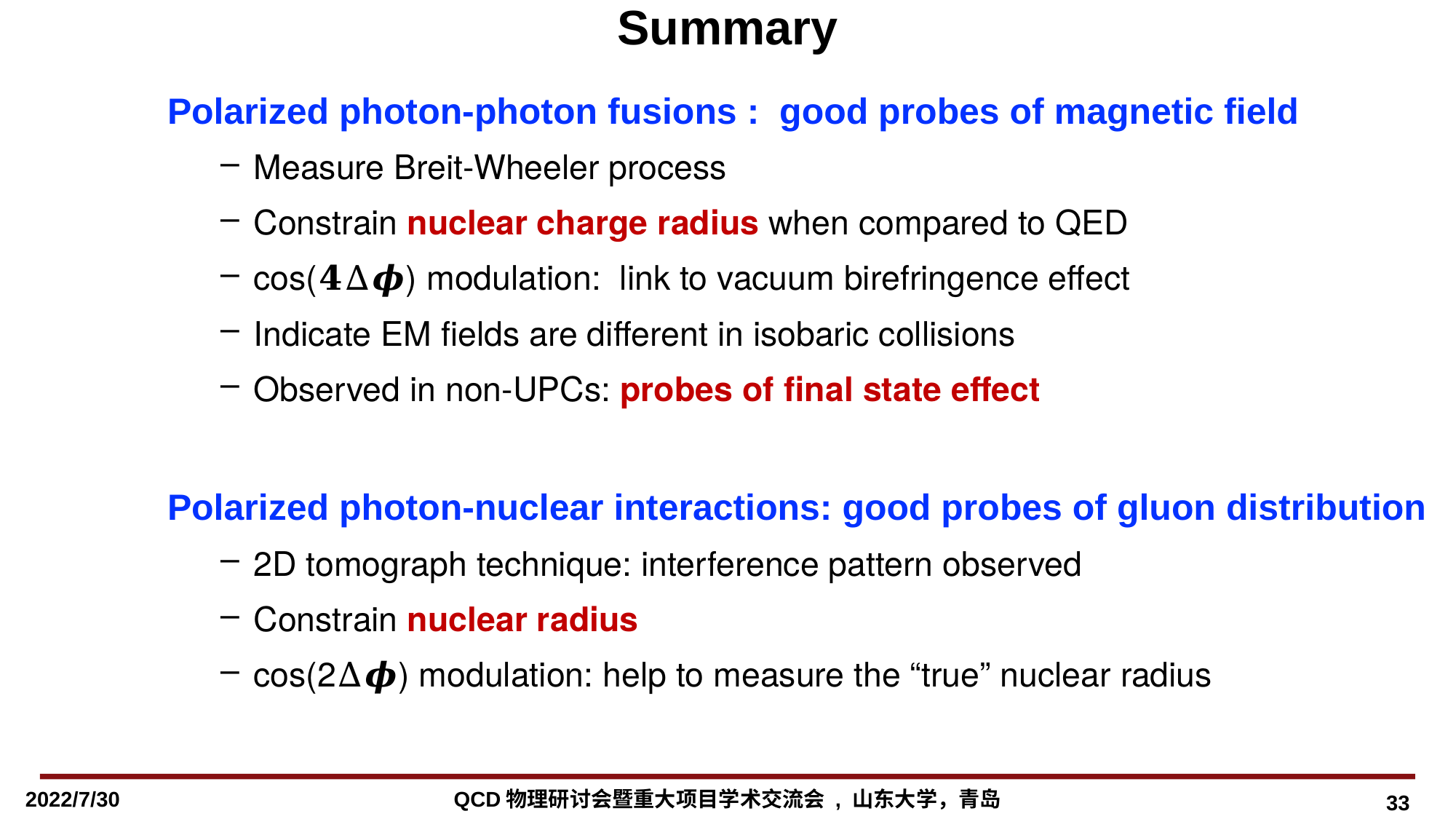

# Summary
Polarized photon-photon fusions :  good probes of magnetic field
Measure Breit-Wheeler process
Constrain nuclear charge radius when compared to QED
cos(𝟒∆𝝓) modulation:  link to vacuum birefringence effect
Indicate EM fields are different in isobaric collisions
Observed in non-UPCs: probes of final state effect

Polarized photon-nuclear interactions: good probes of gluon distribution
2D tomograph technique: interference pattern observed
Constrain nuclear radius
cos(2∆𝝓) modulation: help to measure the “true” nuclear radius

QCD物理研讨会暨重大项目学术交流会 , 山东大学，青岛
33
2022/7/30